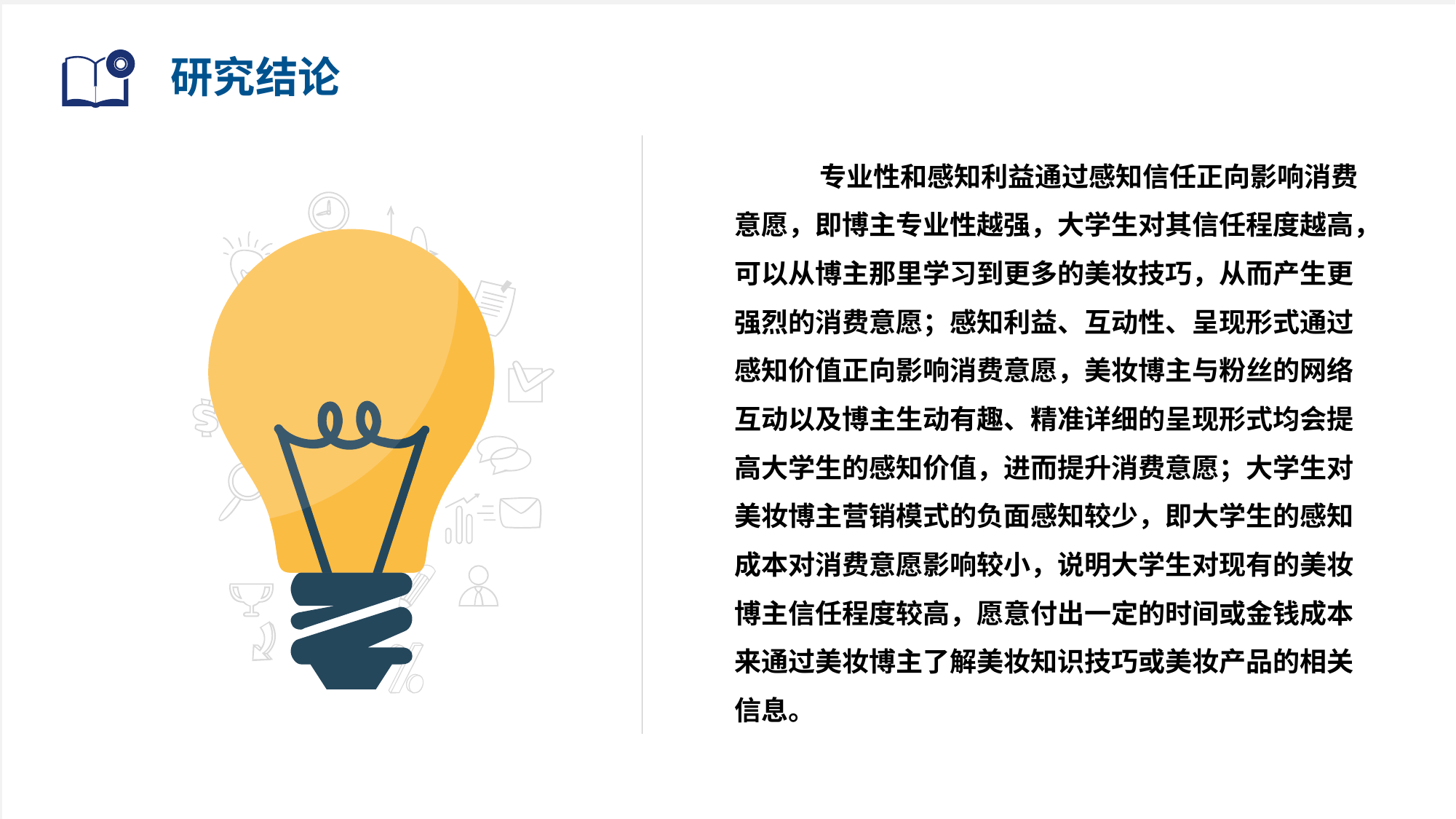

# 研究结论

专业性和感知利益通过感知信任正向影响消费意愿，即博主专业性越强，大学生对其信任程度越高，可以从博主那里学习到更多的美妆技巧，从而产生更强烈的消费意愿；感知利益、互动性、呈现形式通过感知价值正向影响消费意愿，美妆博主与粉丝的网络互动以及博主生动有趣、精准详细的呈现形式均会提高大学生的感知价值，进而提升消费意愿；大学生对美妆博主营销模式的负面感知较少，即大学生的感知成本对消费意愿影响较小，说明大学生对现有的美妆博主信任程度较高，愿意付出一定的时间或金钱成本来通过美妆博主了解美妆知识技巧或美妆产品的相关信息。